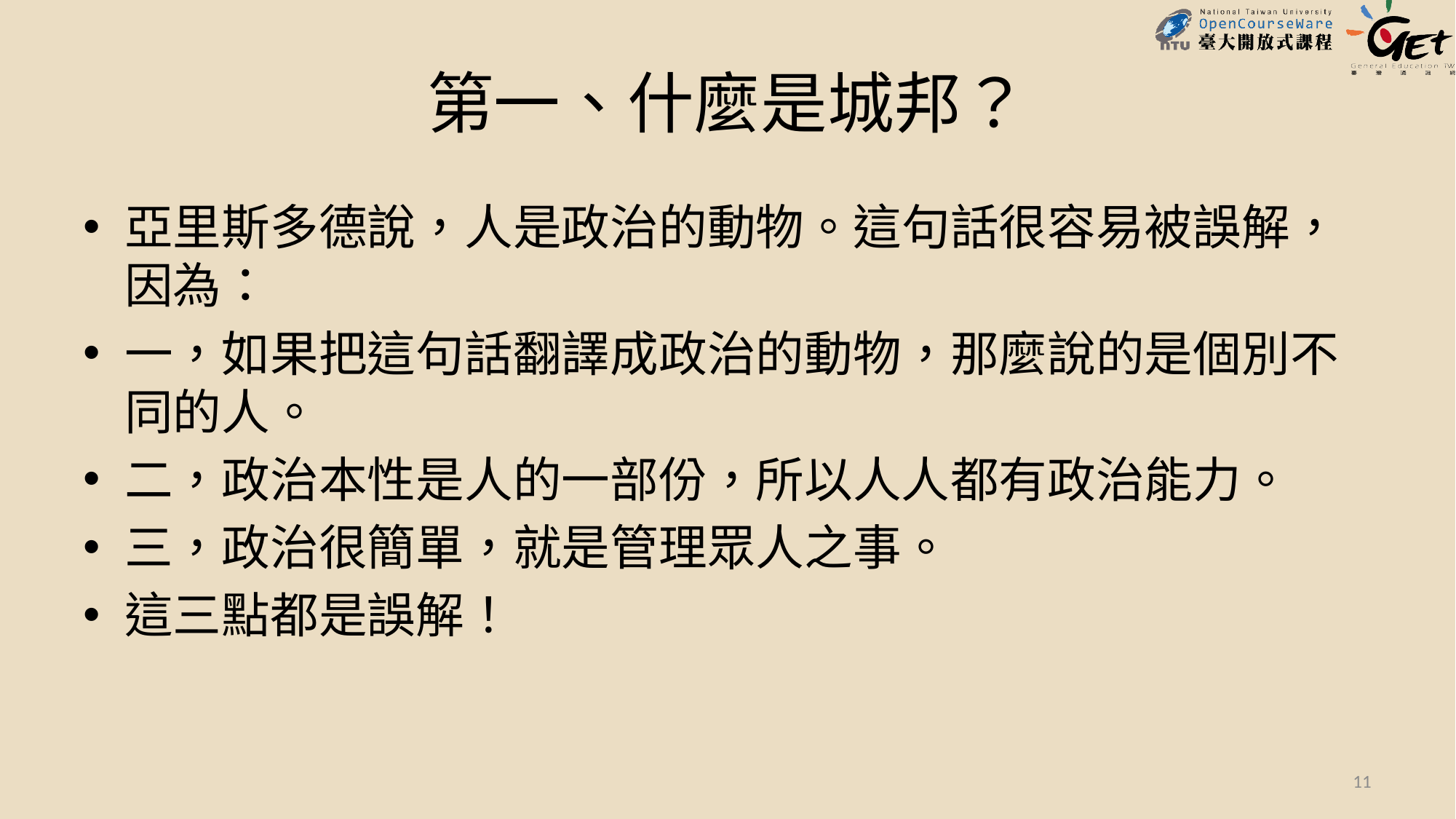

# 第一、什麼是城邦？
亞里斯多德說，人是政治的動物。這句話很容易被誤解，因為：
一，如果把這句話翻譯成政治的動物，那麼說的是個別不同的人。
二，政治本性是人的一部份，所以人人都有政治能力。
三，政治很簡單，就是管理眾人之事。
這三點都是誤解！
11